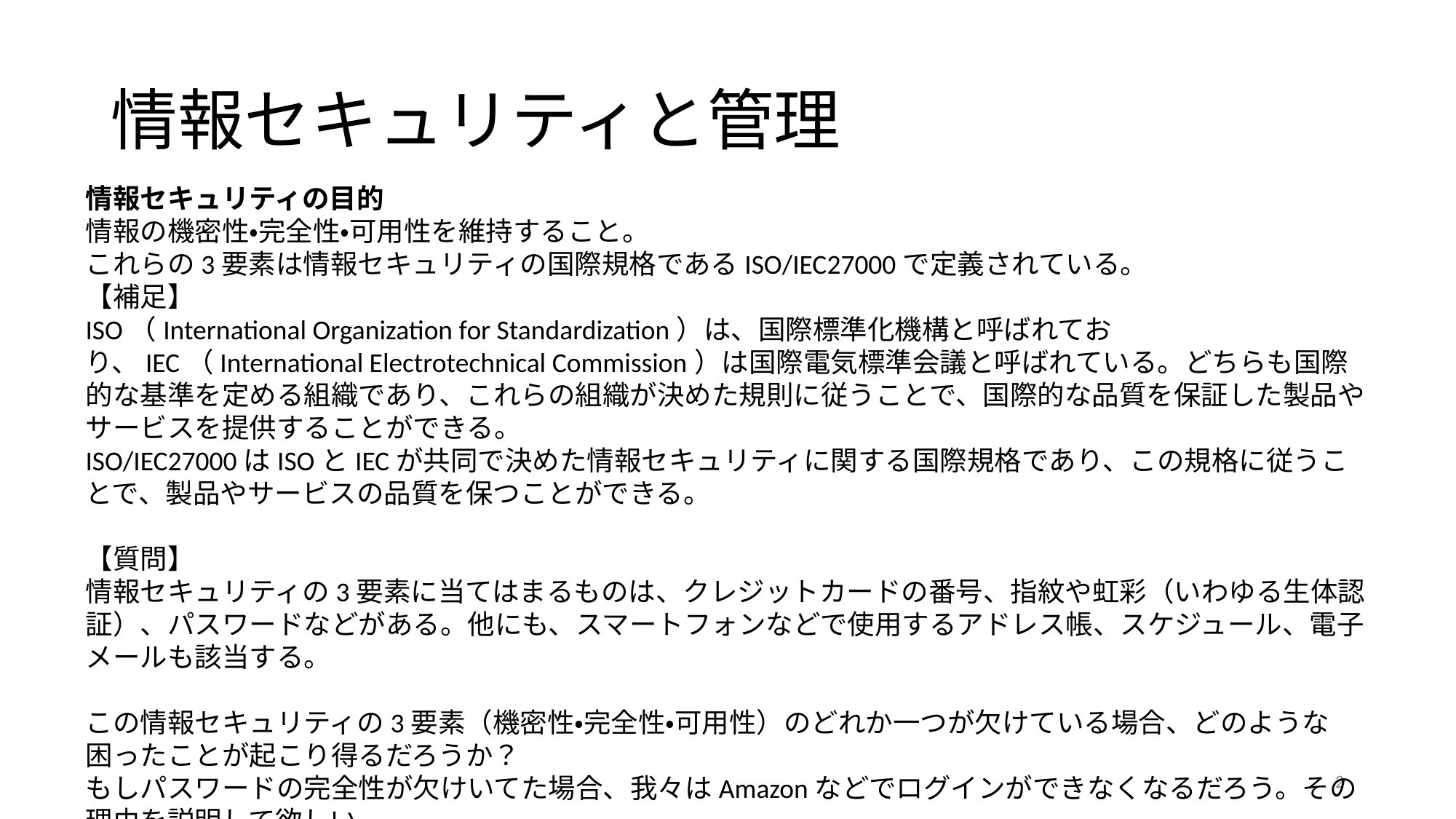

# 情報セキュリティと管理
情報セキュリティの目的
情報の機密性・完全性・可用性を維持すること。
これらの3要素は情報セキュリティの国際規格であるISO/IEC27000で定義されている。
【補足】
ISO（International Organization for Standardization）は、国際標準化機構と呼ばれており、IEC（International Electrotechnical Commission）は国際電気標準会議と呼ばれている。どちらも国際的な基準を定める組織であり、これらの組織が決めた規則に従うことで、国際的な品質を保証した製品やサービスを提供することができる。
ISO/IEC27000はISOとIECが共同で決めた情報セキュリティに関する国際規格であり、この規格に従うことで、製品やサービスの品質を保つことができる。

【質問】
情報セキュリティの3要素に当てはまるものは、クレジットカードの番号、指紋や虹彩（いわゆる生体認証）、パスワードなどがある。他にも、スマートフォンなどで使用するアドレス帳、スケジュール、電子メールも該当する。

この情報セキュリティの3要素（機密性・完全性・可用性）のどれか一つが欠けている場合、どのような困ったことが起こり得るだろうか？
もしパスワードの完全性が欠けいてた場合、我々はAmazonなどでログインができなくなるだろう。その理由を説明して欲しい。
2